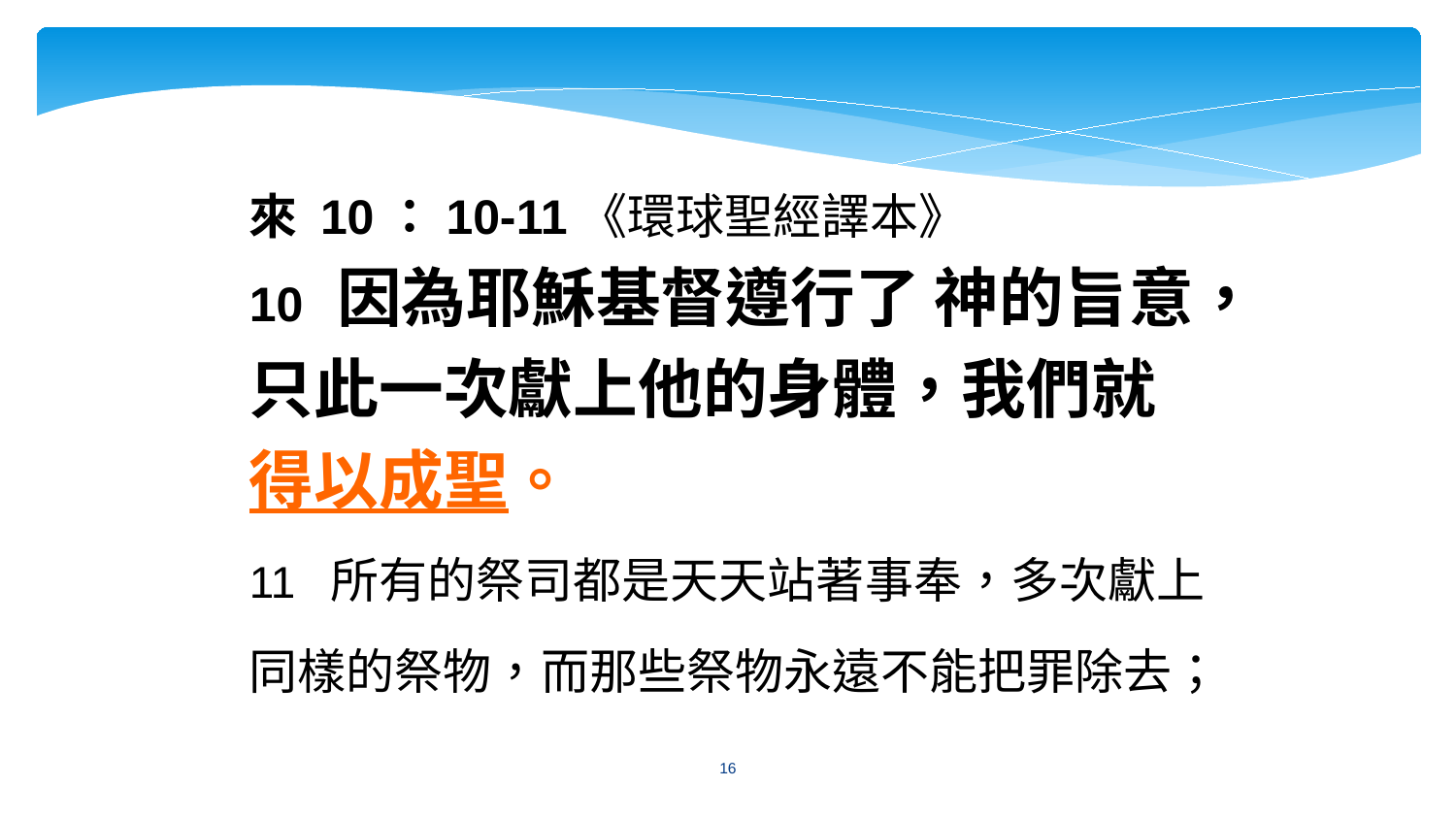

來 10：10-11《環球聖經譯本》
10  因為耶穌基督遵行了 神的旨意，只此一次獻上他的身體，我們就
得以成聖。
11  所有的祭司都是天天站著事奉，多次獻上同樣的祭物，而那些祭物永遠不能把罪除去；
16